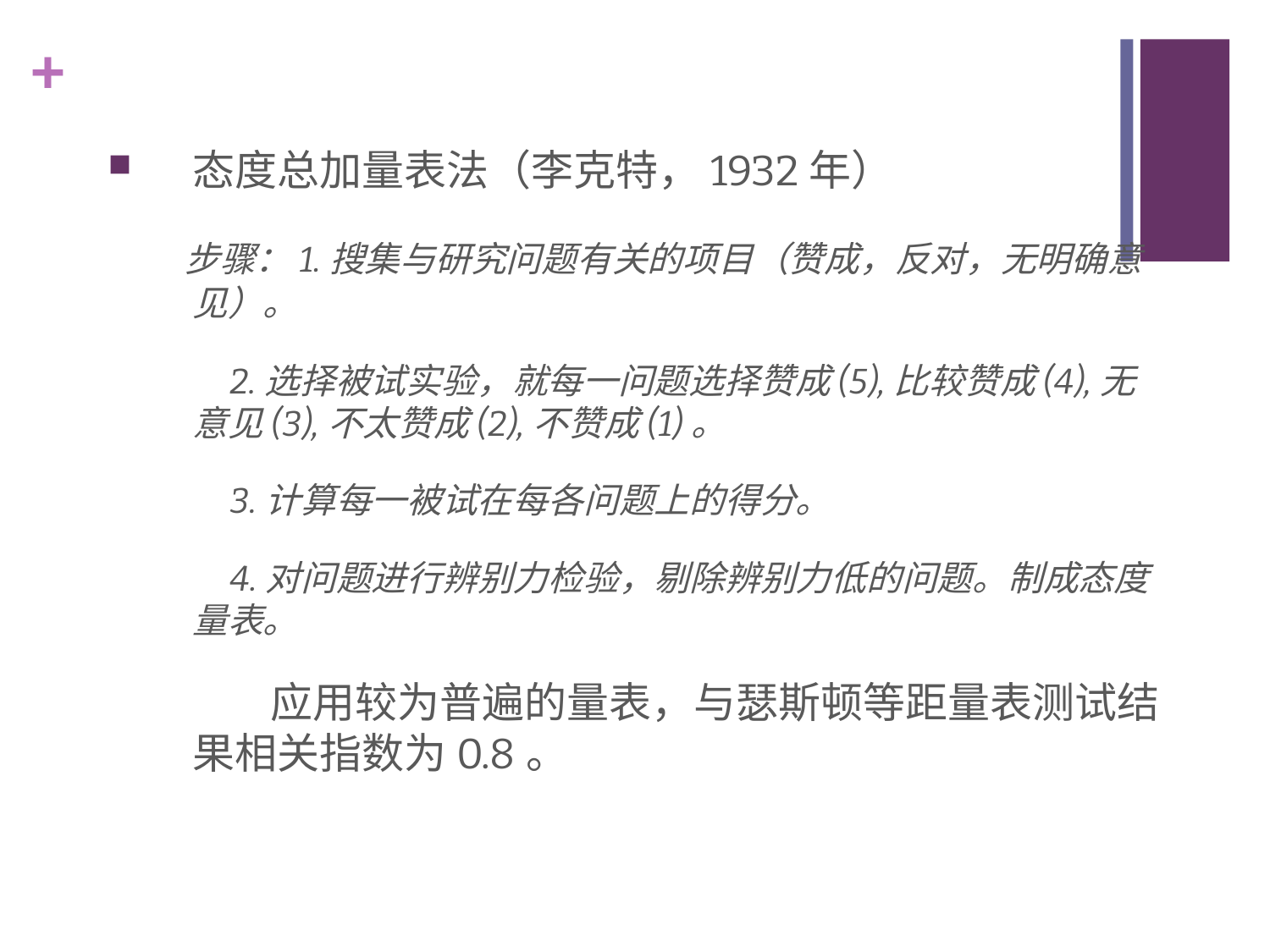

态度总加量表法（李克特，1932年）
       步骤：1.搜集与研究问题有关的项目（赞成，反对，无明确意见）。
                  2.选择被试实验，就每一问题选择赞成(5),比较赞成(4),无意见(3),不太赞成(2),不赞成(1)。
                  3.计算每一被试在每各问题上的得分。
                  4.对问题进行辨别力检验，剔除辨别力低的问题。制成态度量表。
                应用较为普遍的量表，与瑟斯顿等距量表测试结果相关指数为0.8。